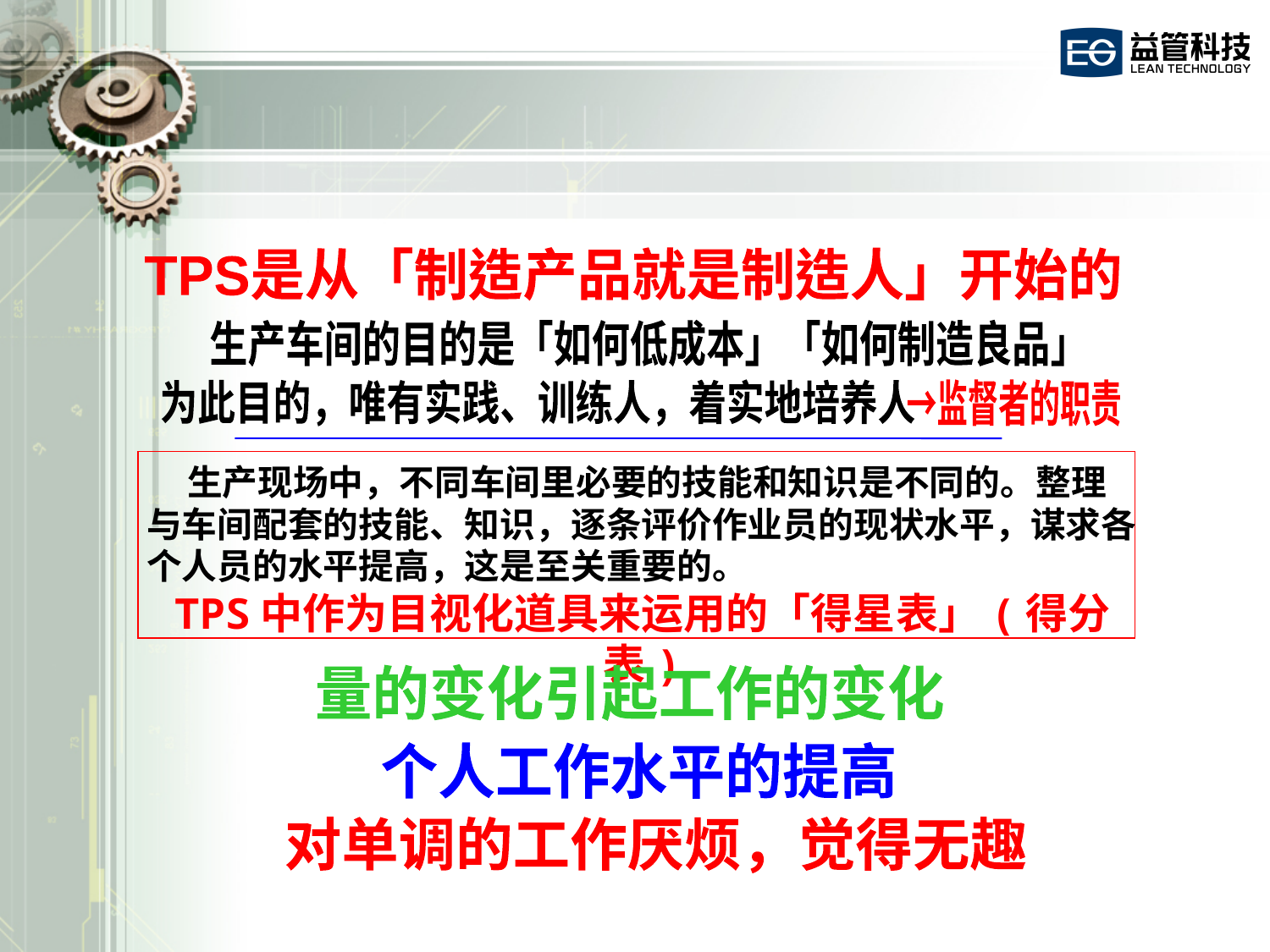

TPS是从「制造产品就是制造人」开始的
生产车间的目的是「如何低成本」「如何制造良品」
为此目的，唯有实践、训练人，着实地培养人
→监督者的职责

    生产现场中，不同车间里必要的技能和知识是不同的。整理与车间配套的技能、知识，逐条评价作业员的现状水平，谋求各个人员的水平提高，这是至关重要的。
TPS中作为目视化道具来运用的「得星表」(得分表)
量的变化引起工作的变化
个人工作水平的提高
对单调的工作厌烦，觉得无趣